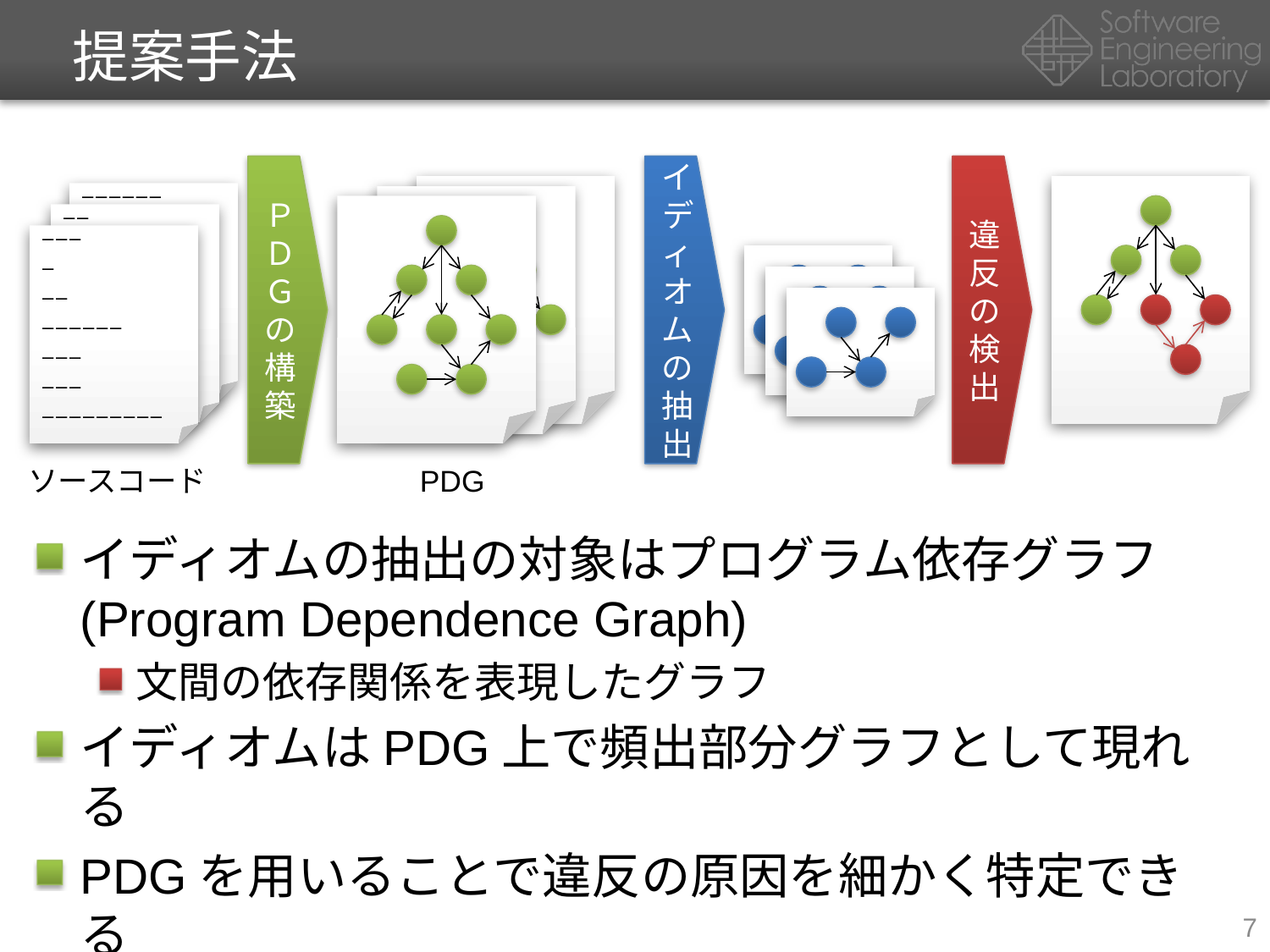

# 提案手法

イディオムの抽出の対象はプログラム依存グラフ(Program Dependence Graph)
文間の依存関係を表現したグラフ
イディオムはPDG上で頻出部分グラフとして現れる
PDGを用いることで違反の原因を細かく特定できる

ＰＤＧの構築
イディオムの抽出
違反の検出

------
-
--
------
---
---
---------

--
-
--
------
---
---
---------

---
-
--
------
---
---
---------

ソースコード
PDG
7